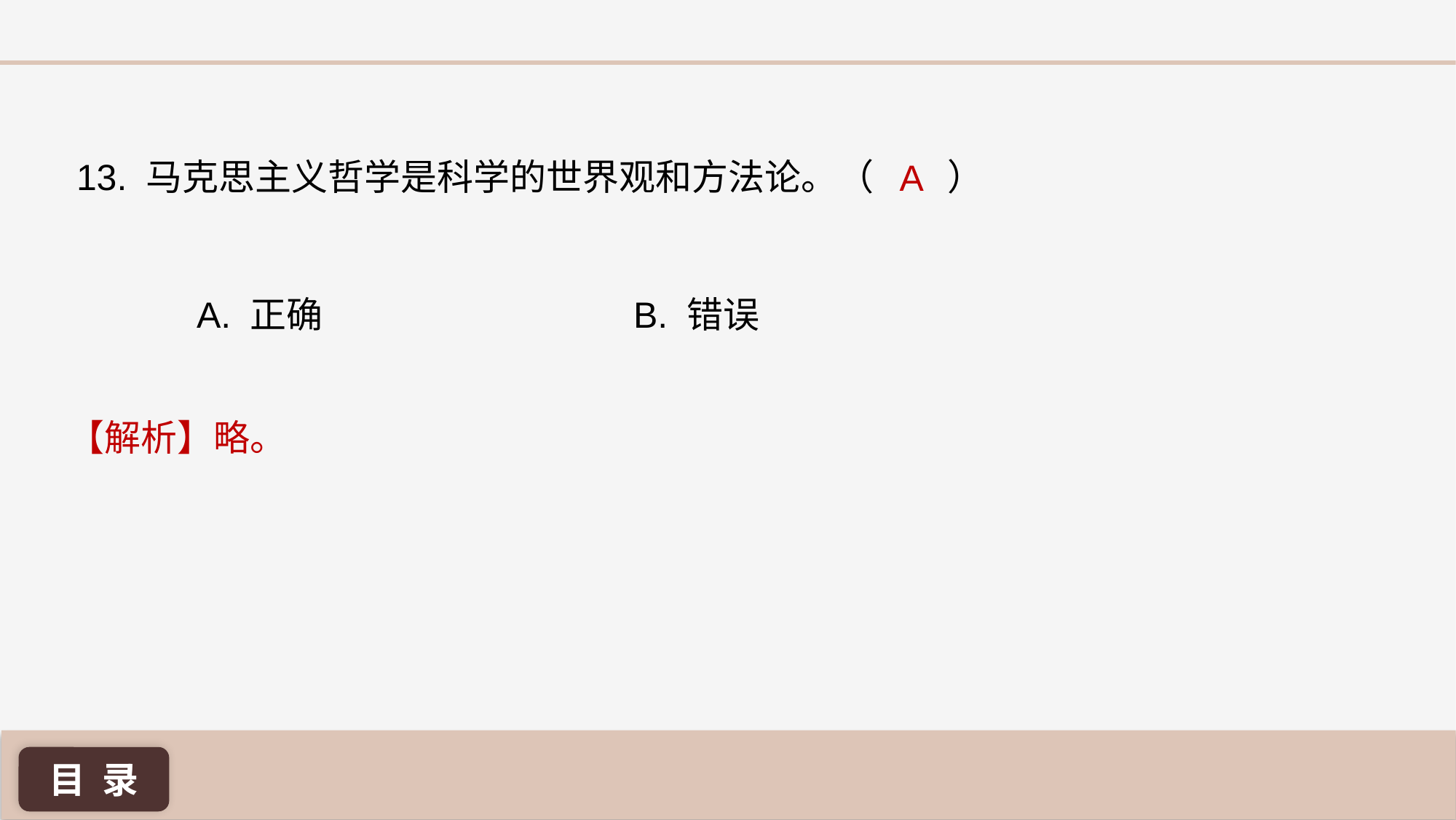

A
13. 马克思主义哲学是科学的世界观和方法论。（         ）
A. 正确 			B. 错误
【解析】略。